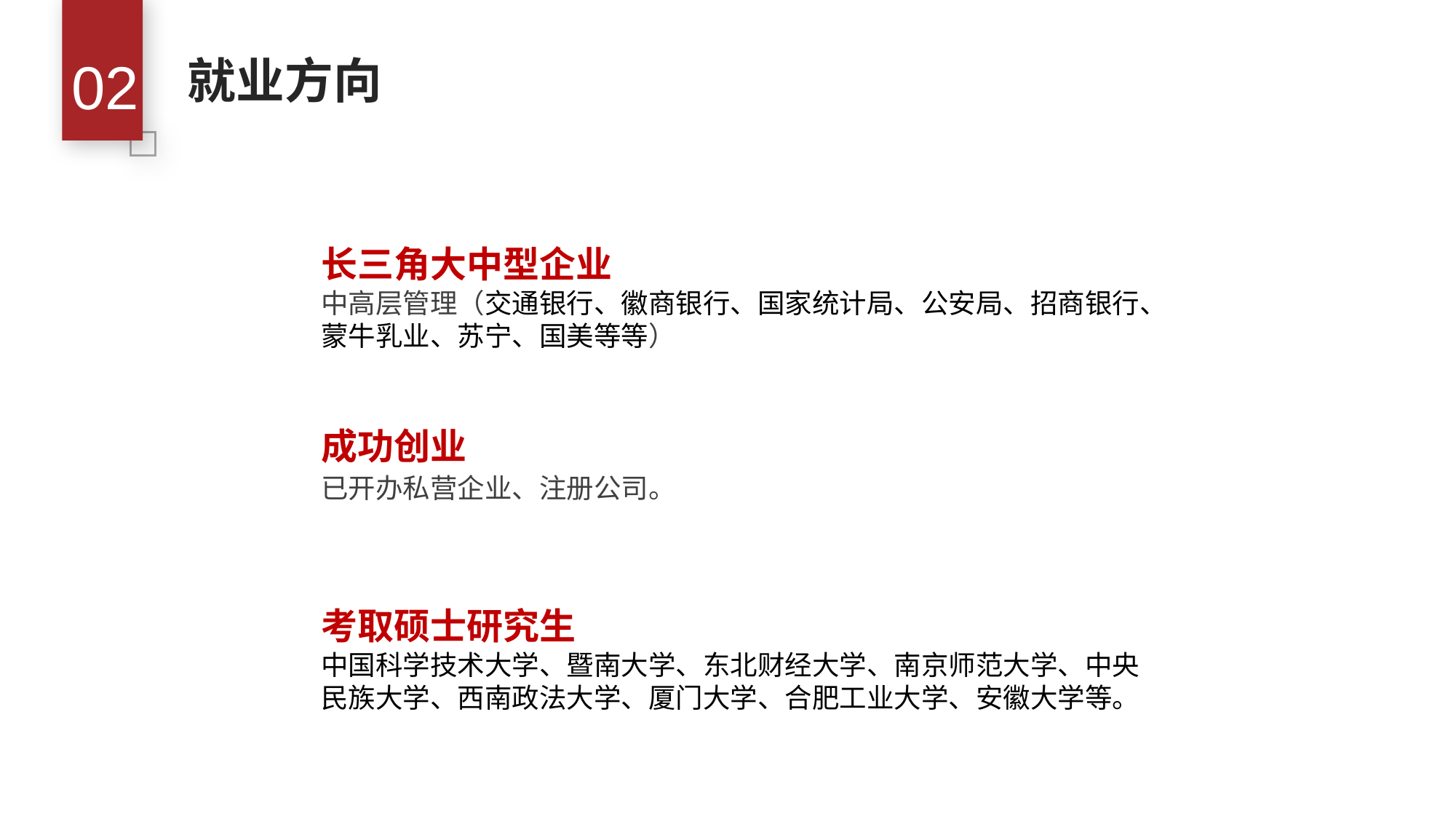

02
就业方向
长三角大中型企业
中高层管理（交通银行、徽商银行、国家统计局、公安局、招商银行、蒙牛乳业、苏宁、国美等等）
成功创业
已开办私营企业、注册公司。

标题文字添加
考取硕士研究生
中国科学技术大学、暨南大学、东北财经大学、南京师范大学、中央民族大学、西南政法大学、厦门大学、合肥工业大学、安徽大学等。